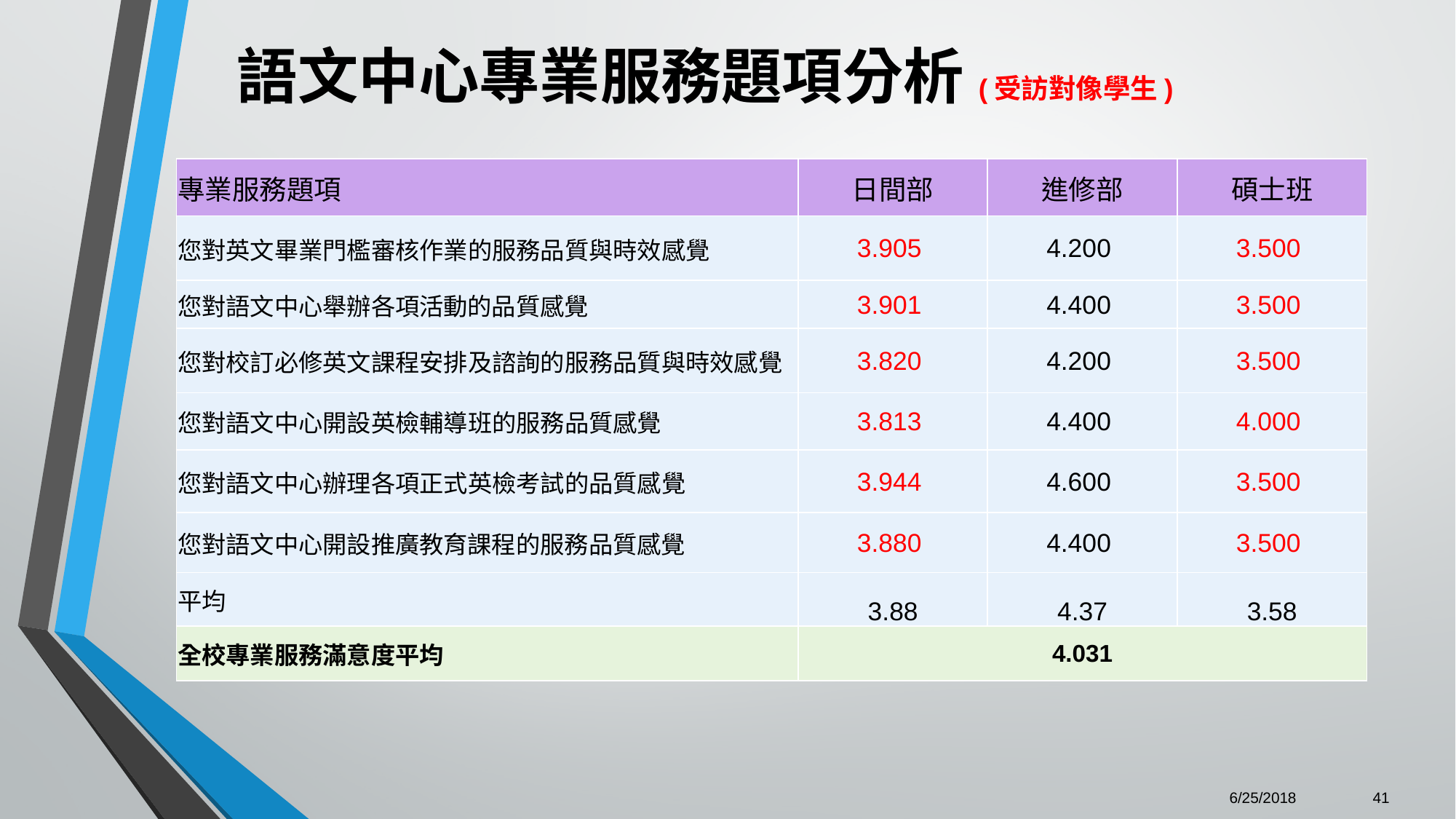

語文中心專業服務題項分析(受訪對像學生)
| 專業服務題項 | 日間部 | 進修部 | 碩士班 |
| --- | --- | --- | --- |
| 您對英文畢業門檻審核作業的服務品質與時效感覺 | 3.905 | 4.200 | 3.500 |
| 您對語文中心舉辦各項活動的品質感覺 | 3.901 | 4.400 | 3.500 |
| 您對校訂必修英文課程安排及諮詢的服務品質與時效感覺 | 3.820 | 4.200 | 3.500 |
| 您對語文中心開設英檢輔導班的服務品質感覺 | 3.813 | 4.400 | 4.000 |
| 您對語文中心辦理各項正式英檢考試的品質感覺 | 3.944 | 4.600 | 3.500 |
| 您對語文中心開設推廣教育課程的服務品質感覺 | 3.880 | 4.400 | 3.500 |
| 平均 | 3.88 | 4.37 | 3.58 |
| 全校專業服務滿意度平均 | 4.031 |  |  |
41
6/25/2018